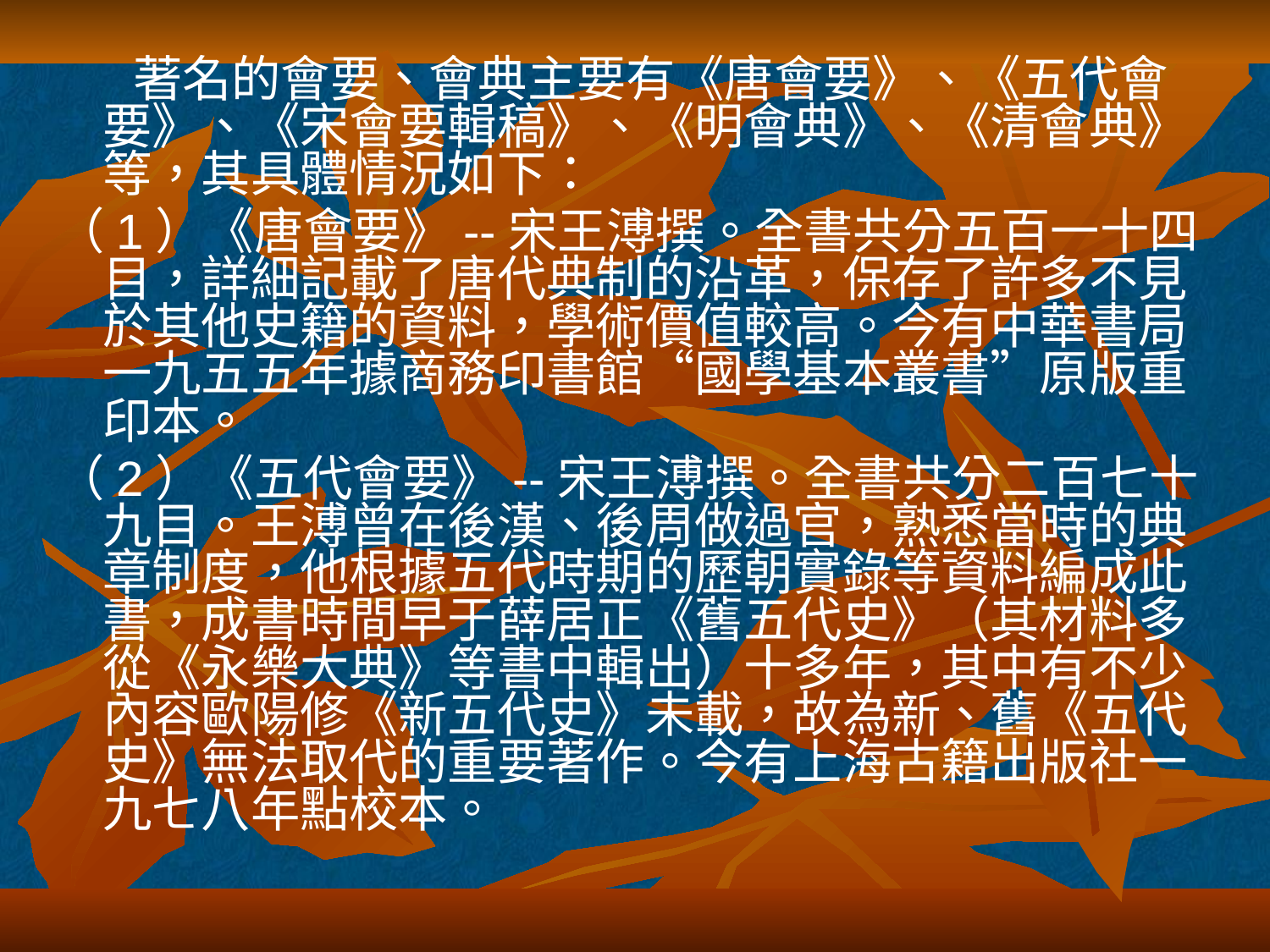

著名的會要、會典主要有《唐會要》、《五代會要》、《宋會要輯稿》、《明會典》、《清會典》等，其具體情況如下：
（1）《唐會要》--宋王溥撰。全書共分五百一十四目，詳細記載了唐代典制的沿革，保存了許多不見於其他史籍的資料，學術價值較高。今有中華書局一九五五年據商務印書館“國學基本叢書”原版重印本。
（2）《五代會要》--宋王溥撰。全書共分二百七十九目。王溥曾在後漢、後周做過官，熟悉當時的典章制度，他根據五代時期的歷朝實錄等資料編成此書，成書時間早于薛居正《舊五代史》（其材料多從《永樂大典》等書中輯出）十多年，其中有不少內容歐陽修《新五代史》未載，故為新、舊《五代史》無法取代的重要著作。今有上海古籍出版社一九七八年點校本。